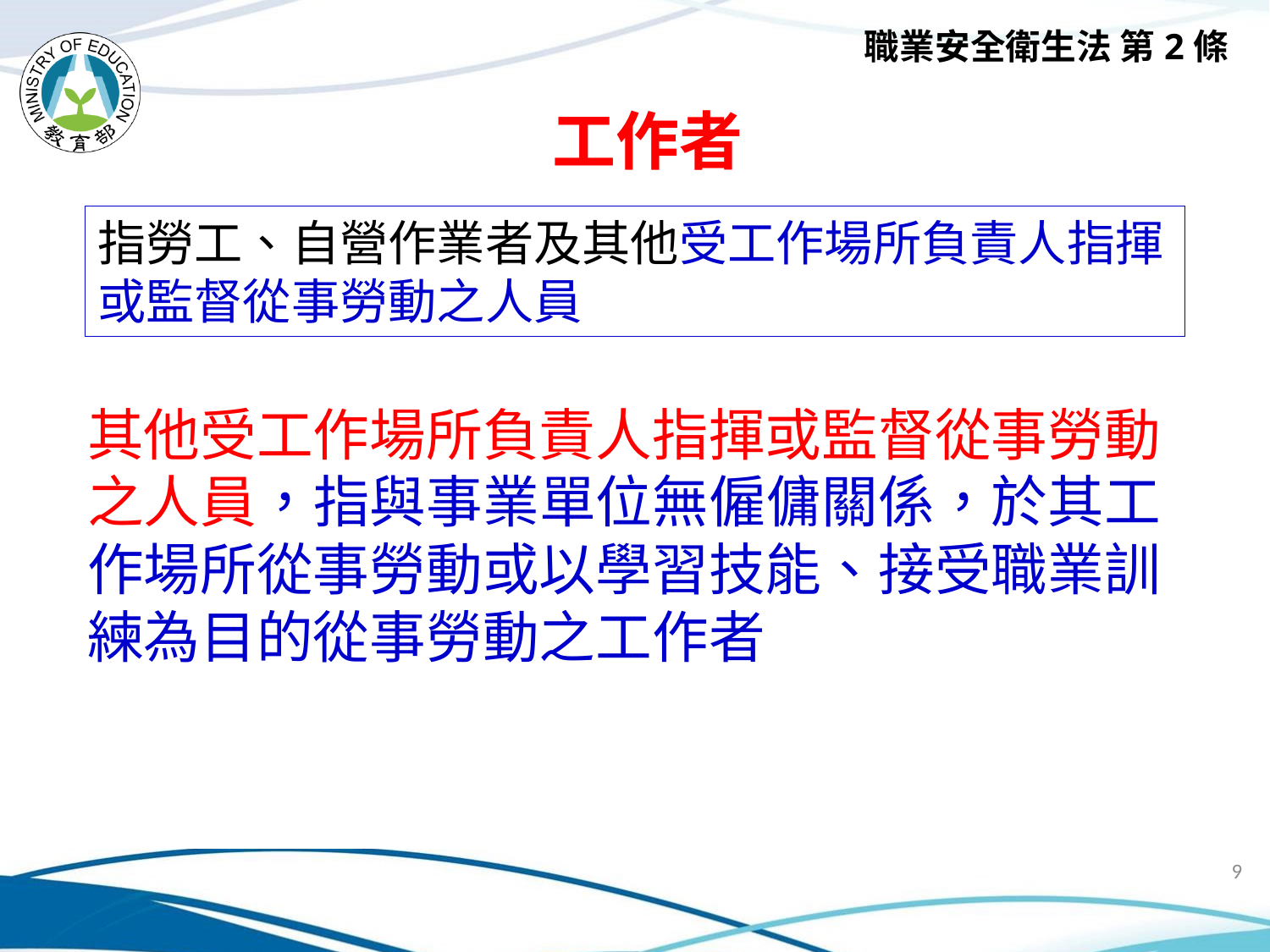

職業安全衛生法 第2條
# 工作者
指勞工、自營作業者及其他受工作場所負責人指揮或監督從事勞動之人員
其他受工作場所負責人指揮或監督從事勞動之人員，指與事業單位無僱傭關係，於其工作場所從事勞動或以學習技能、接受職業訓練為目的從事勞動之工作者
9